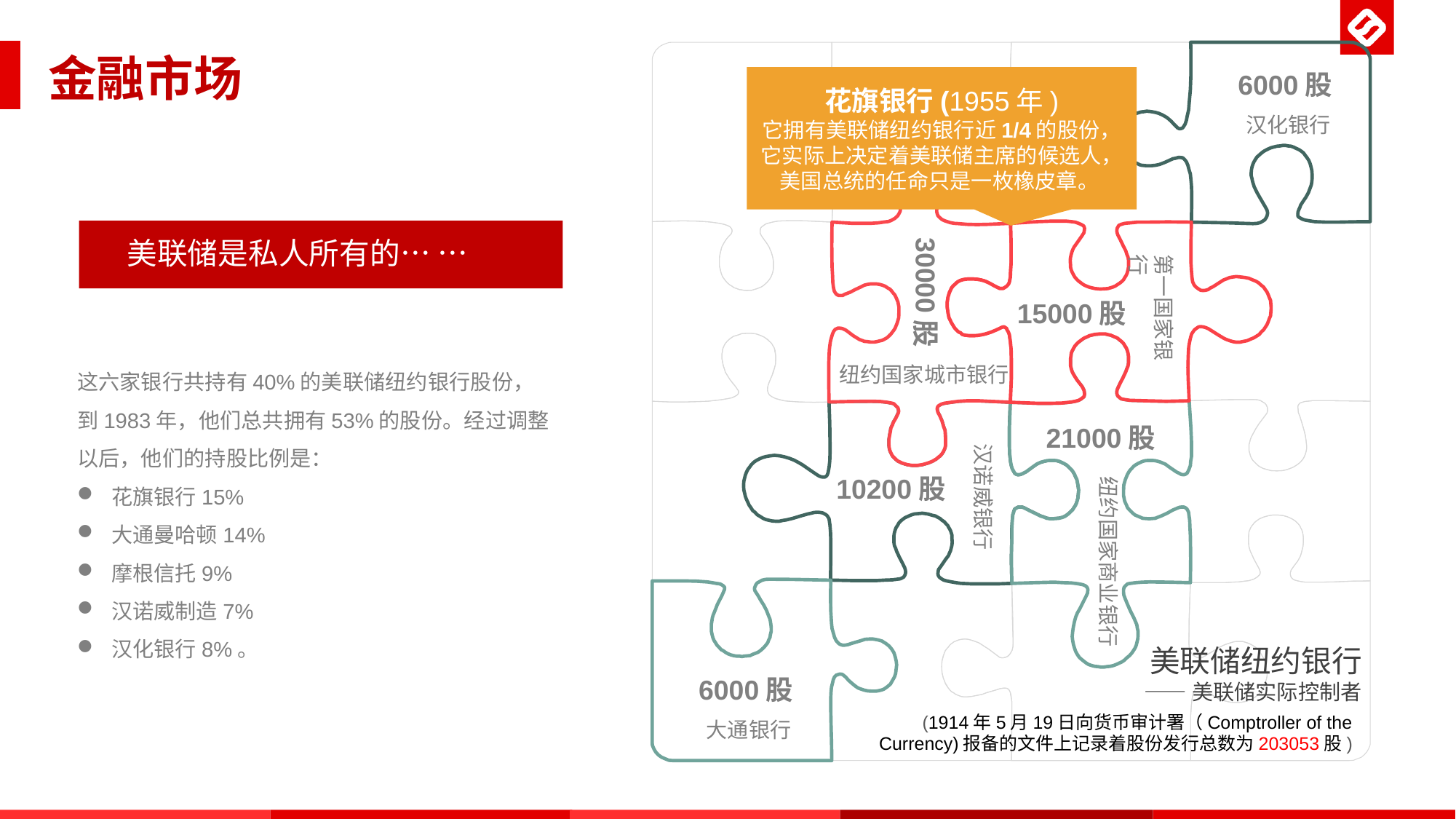

金融市场

美联储纽约银行
——美联储实际控制者
(1914年5月19日向货币审计署（Comptroller of the Currency)报备的文件上记录着股份发行总数为203053股)
6000股
汉化银行
30000股
第一国家银行
15000股
纽约国家城市银行
21000股
汉诺威银行
纽约国家商业银行
10200股
6000股
大通银行
花旗银行(1955年)
它拥有美联储纽约银行近1/4的股份，它实际上决定着美联储主席的候选人，美国总统的任命只是一枚橡皮章。

美联储是私人所有的… …
这六家银行共持有40%的美联储纽约银行股份，到1983年，他们总共拥有53%的股份。经过调整以后，他们的持股比例是：
花旗银行15%
大通曼哈顿14%
摩根信托9%
汉诺威制造7%
汉化银行8%。